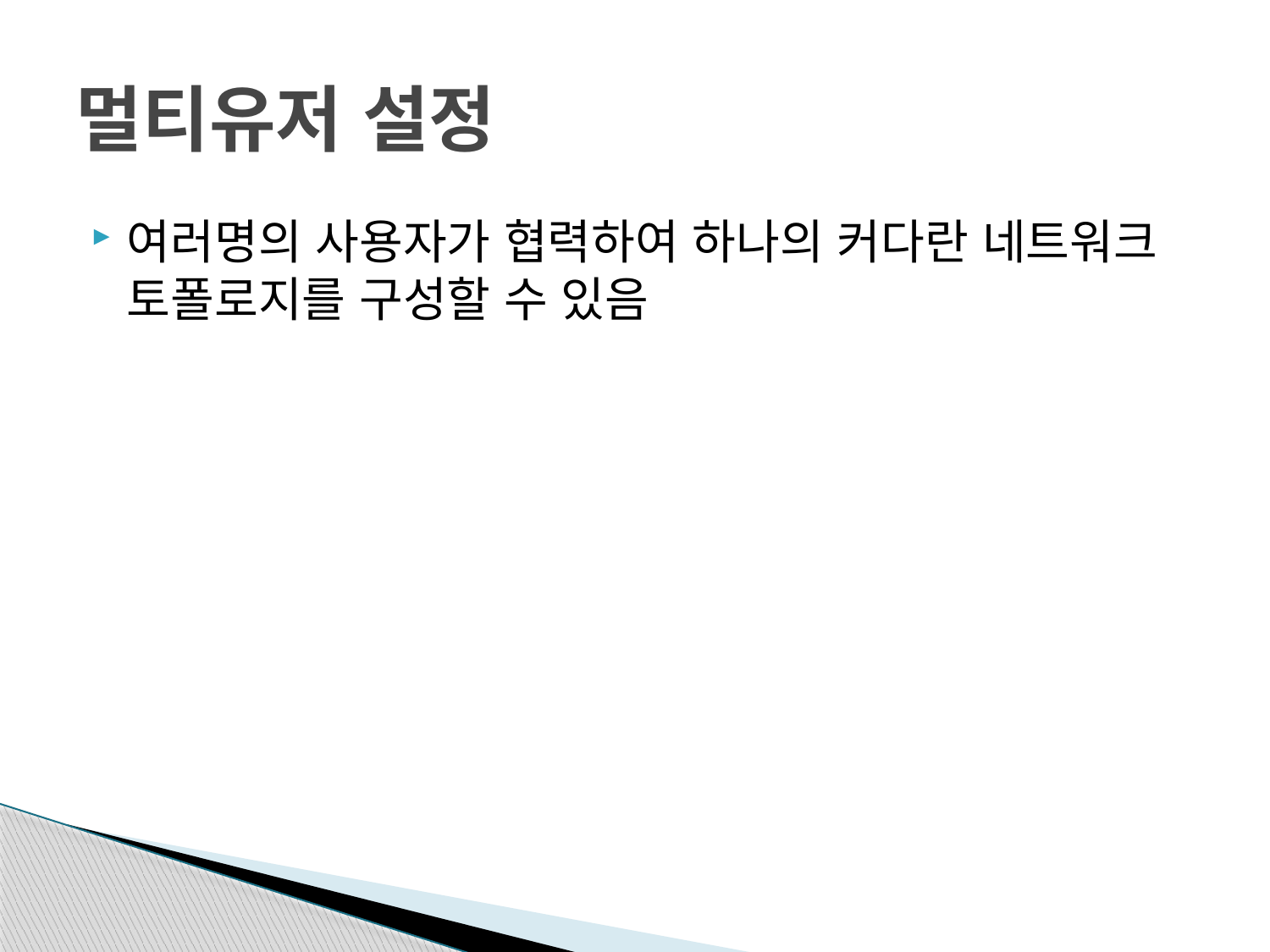

# 멀티유저 설정
여러명의 사용자가 협력하여 하나의 커다란 네트워크 토폴로지를 구성할 수 있음